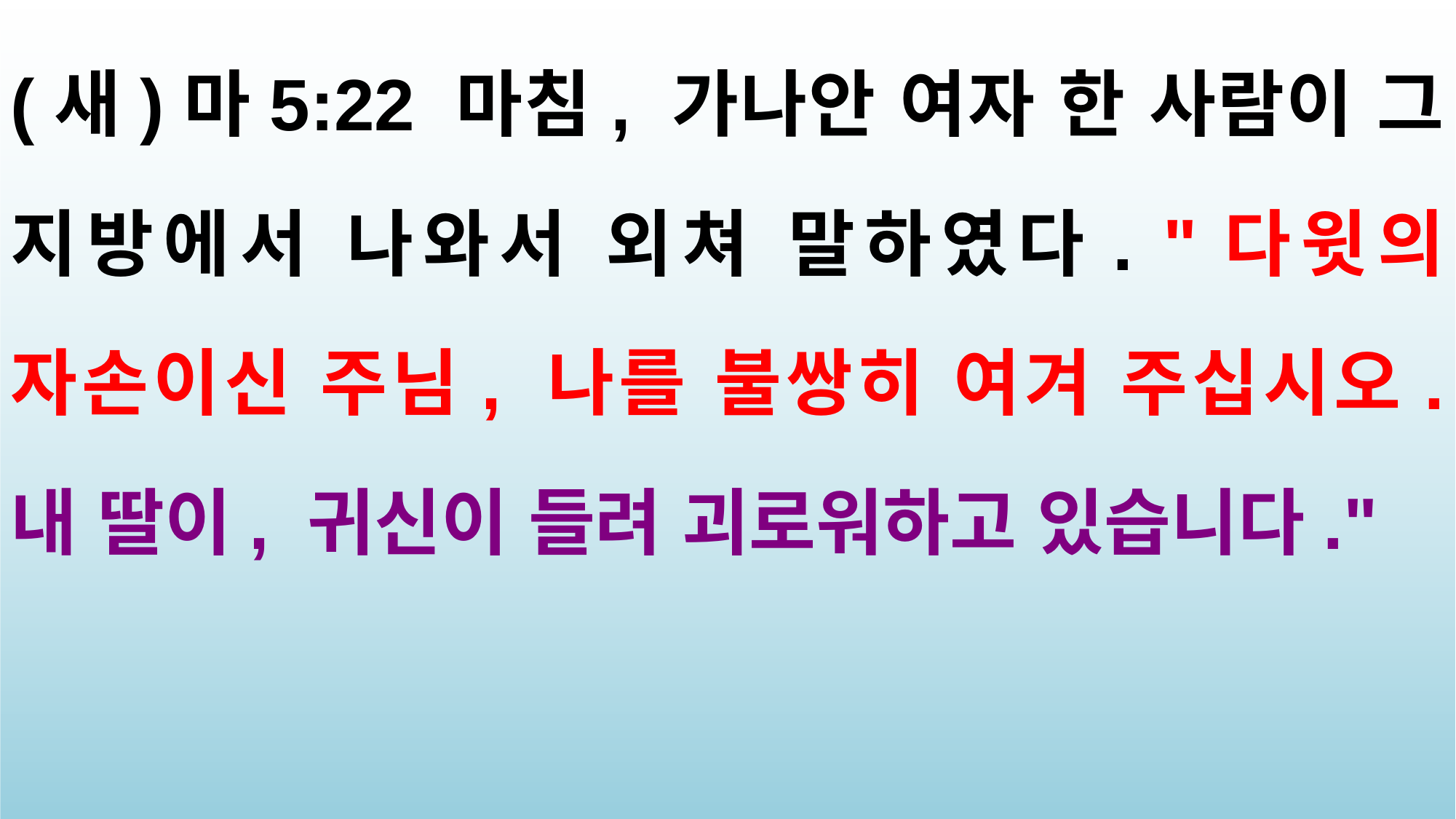

(새)마5:22 마침, 가나안 여자 한 사람이 그 지방에서 나와서 외쳐 말하였다. "다윗의 자손이신 주님, 나를 불쌍히 여겨 주십시오. 내 딸이, 귀신이 들려 괴로워하고 있습니다."